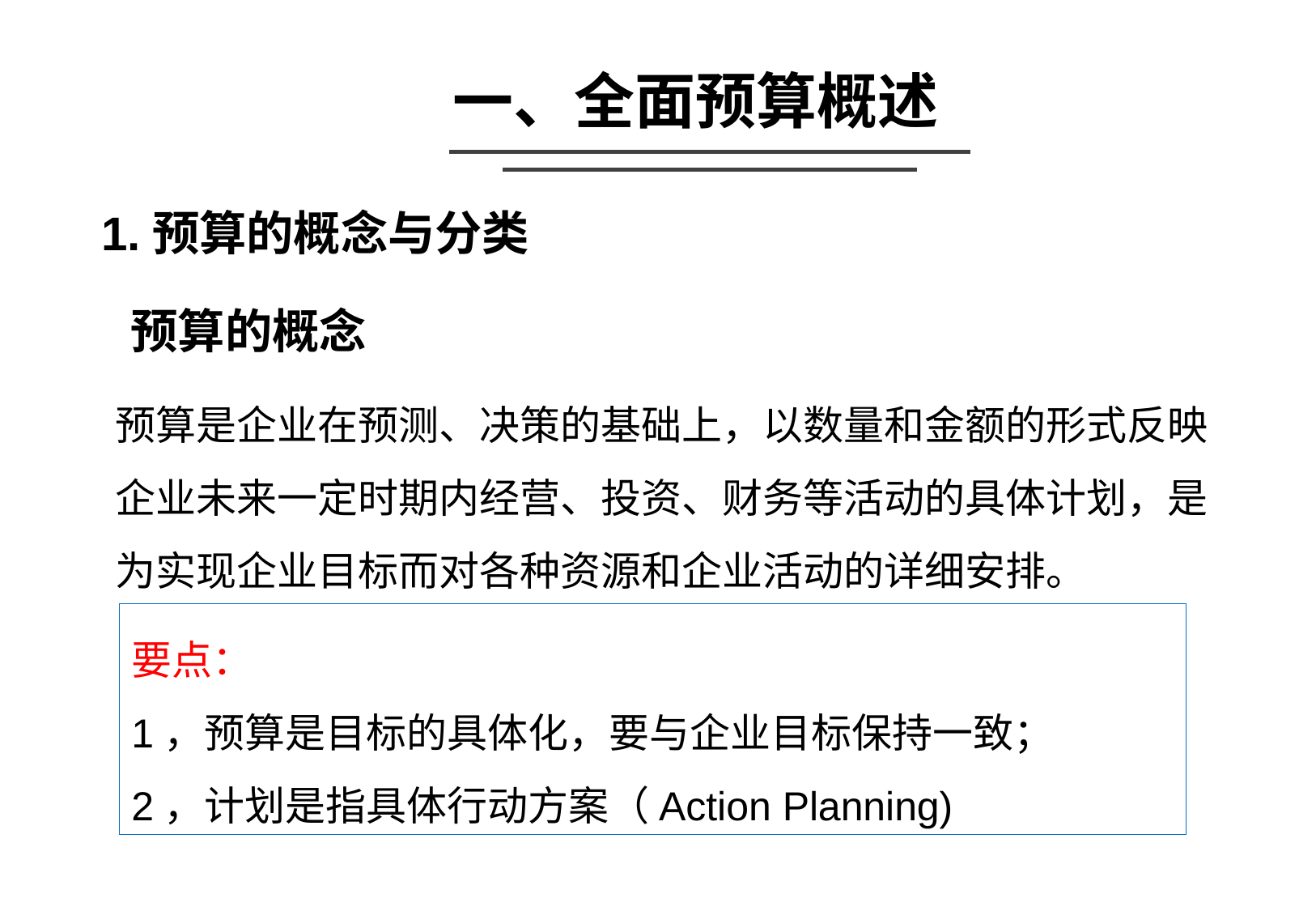

一、全面预算概述
1.预算的概念与分类
   预算的概念
预算是企业在预测、决策的基础上，以数量和金额的形式反映企业未来一定时期内经营、投资、财务等活动的具体计划，是为实现企业目标而对各种资源和企业活动的详细安排。
要点：
1，预算是目标的具体化，要与企业目标保持一致；
2，计划是指具体行动方案（Action Planning)
03